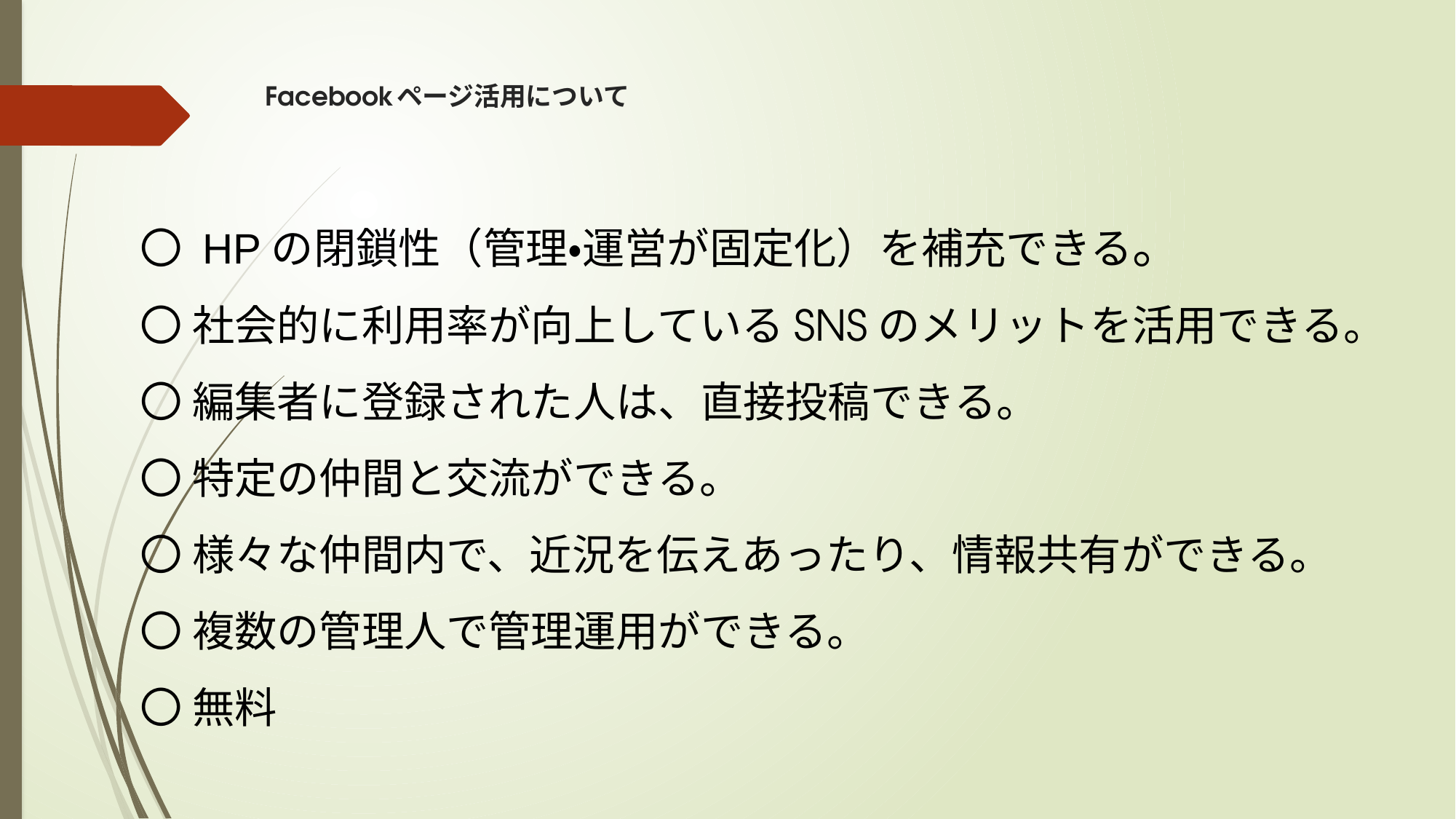

# Facebookページ活用について
〇 HPの閉鎖性（管理・運営が固定化）を補充できる。
〇 社会的に利用率が向上しているSNSのメリットを活用できる。
〇 編集者に登録された人は、直接投稿できる。
〇 特定の仲間と交流ができる。
〇 様々な仲間内で、近況を伝えあったり、情報共有ができる。
〇 複数の管理人で管理運用ができる。
〇 無料